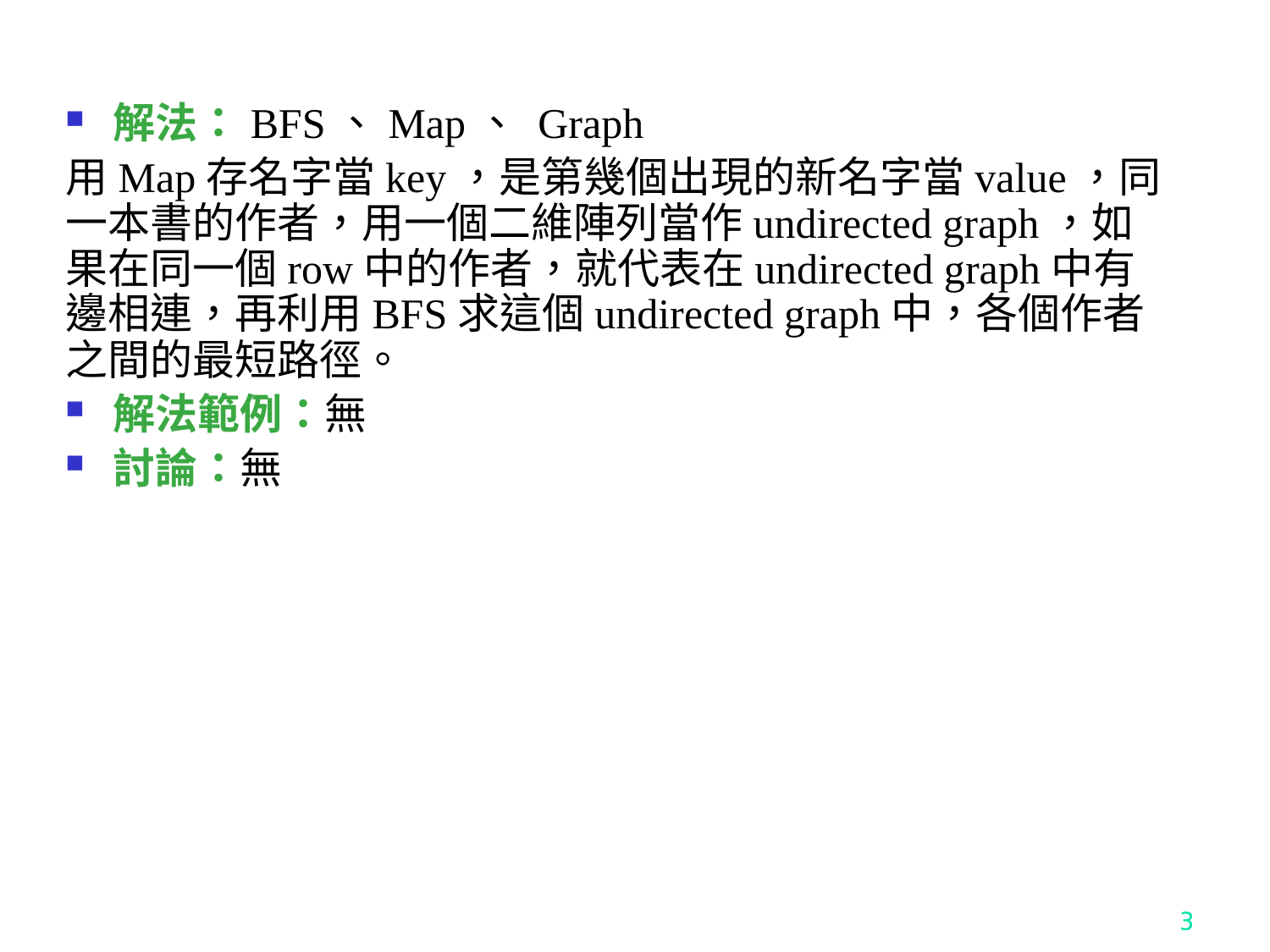

解法：BFS、Map、 Graph
用Map存名字當key，是第幾個出現的新名字當value，同一本書的作者，用一個二維陣列當作undirected graph，如果在同一個row中的作者，就代表在undirected graph中有邊相連，再利用BFS求這個undirected graph中，各個作者之間的最短路徑。
解法範例：無
討論：無
3